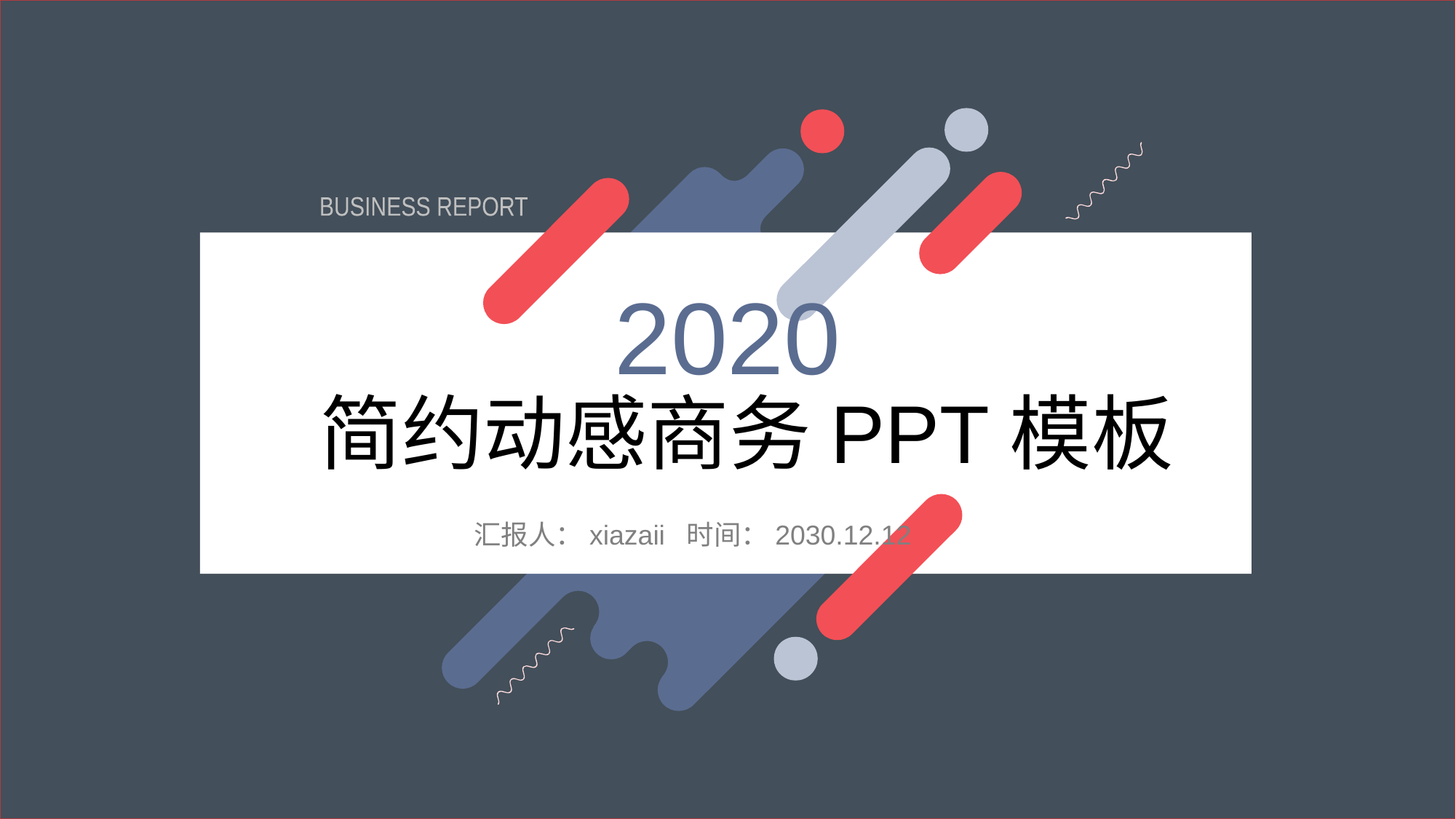

BUSINESS REPORT
2020
# 简约动感商务PPT模板
汇报人：xiazaii  时间：2030.12.12